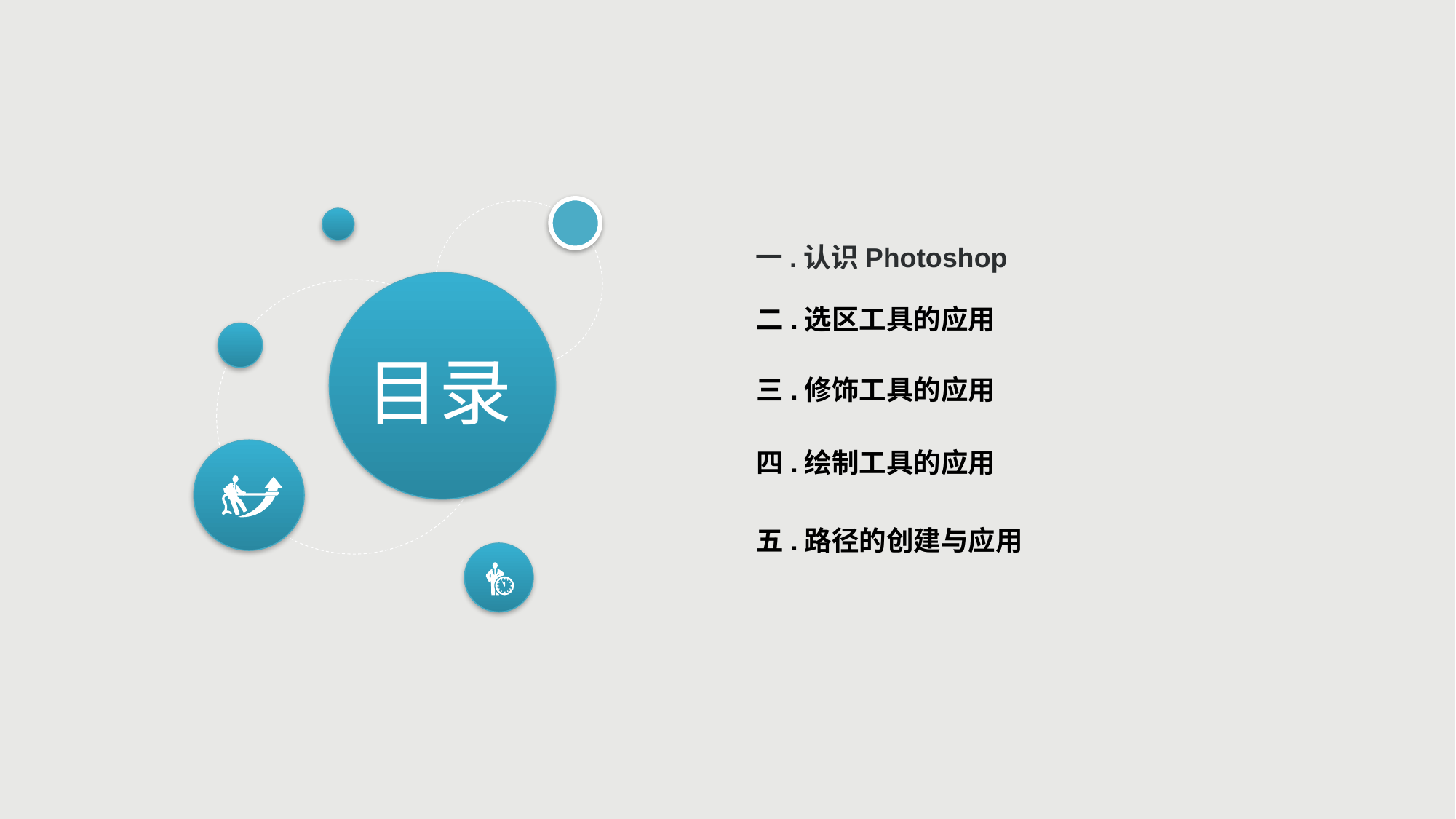

一.认识Photoshop

二.选区工具的应用

目录
三.修饰工具的应用

四.绘制工具的应用

五.路径的创建与应用